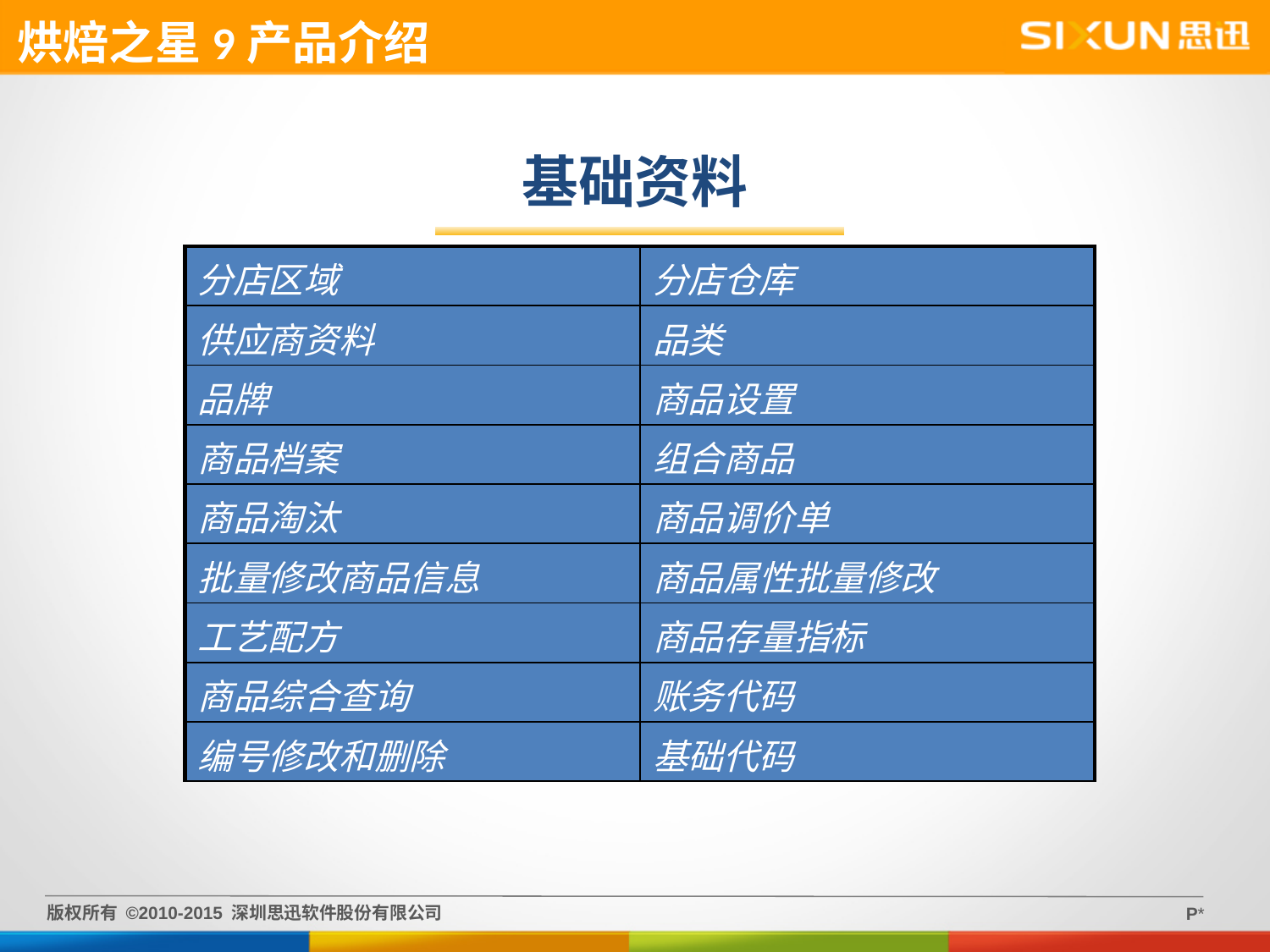

烘焙之星9产品介绍
基础资料

| 分店区域 | 分店仓库 |
| --- | --- |
| 供应商资料 | 品类 |
| 品牌 | 商品设置 |
| 商品档案 | 组合商品 |
| 商品淘汰 | 商品调价单 |
| 批量修改商品信息 | 商品属性批量修改 |
| 工艺配方 | 商品存量指标 |
| 商品综合查询 | 账务代码 |
| 编号修改和删除 | 基础代码 |
版权所有 ©2010-2015 深圳思迅软件股份有限公司

P*